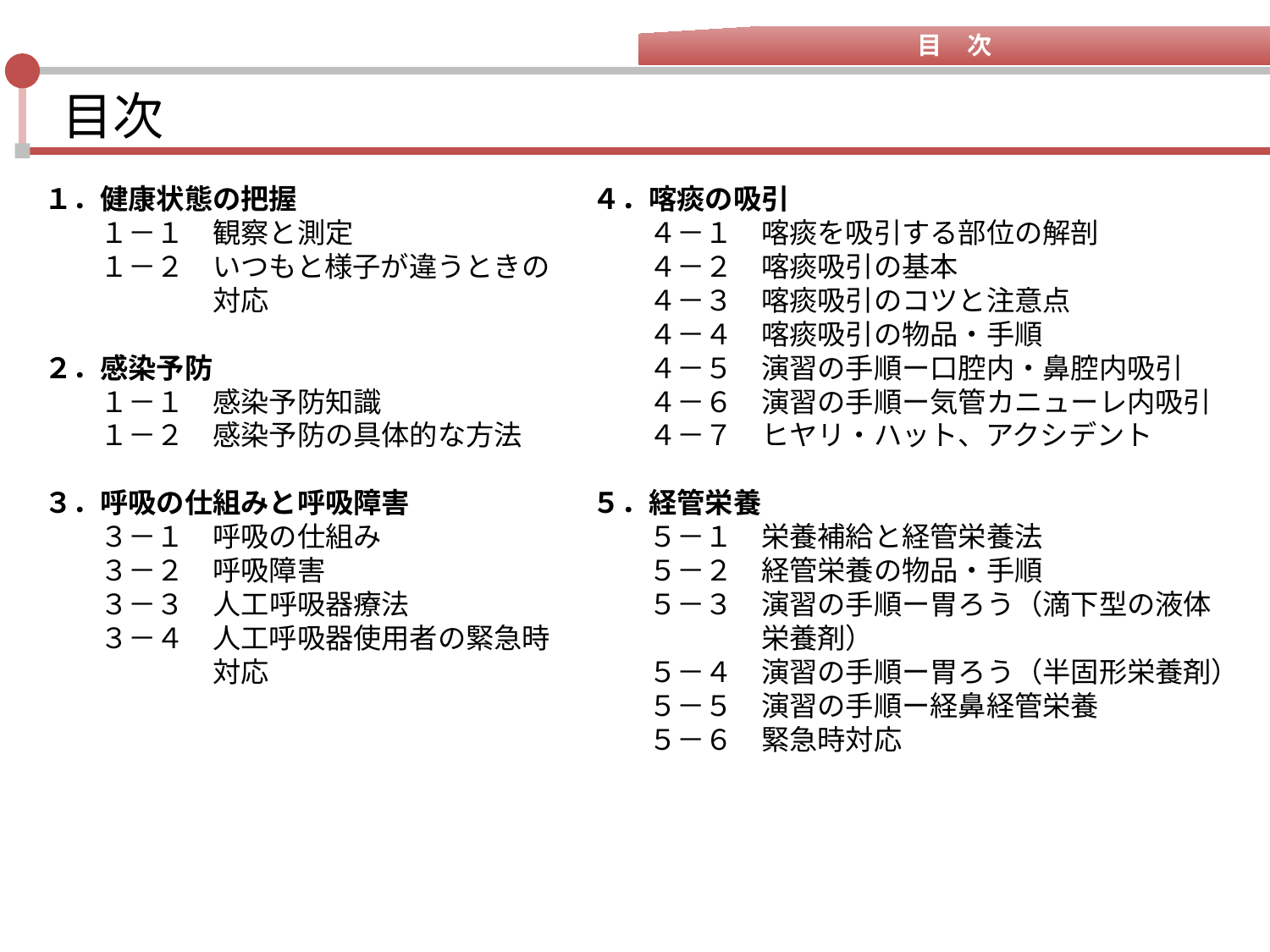

目　次
# 目次
１．健康状態の把握
　　１－１　観察と測定
　　１－２　いつもと様子が違うときの
　　　　　　対応

２．感染予防
　　１－１　感染予防知識
　　１－２　感染予防の具体的な方法

３．呼吸の仕組みと呼吸障害
　　３－１　呼吸の仕組み
　　３－２　呼吸障害
　　３－３　人工呼吸器療法
　　３－４　人工呼吸器使用者の緊急時
　　　　　　対応
４．喀痰の吸引
　　４－１　喀痰を吸引する部位の解剖
　　４－２　喀痰吸引の基本
　　４－３　喀痰吸引のコツと注意点
　　４－４　喀痰吸引の物品・手順
　　４－５　演習の手順ー口腔内・鼻腔内吸引
　　４－６　演習の手順ー気管カニューレ内吸引
　　４－７　ヒヤリ・ハット、アクシデント

５．経管栄養
　　５－１　栄養補給と経管栄養法
　　５－２　経管栄養の物品・手順
　　５－３　演習の手順ー胃ろう（滴下型の液体
　　　　　　栄養剤）
　　５－４　演習の手順ー胃ろう（半固形栄養剤）
　　５－５　演習の手順ー経鼻経管栄養
　　５－６　緊急時対応